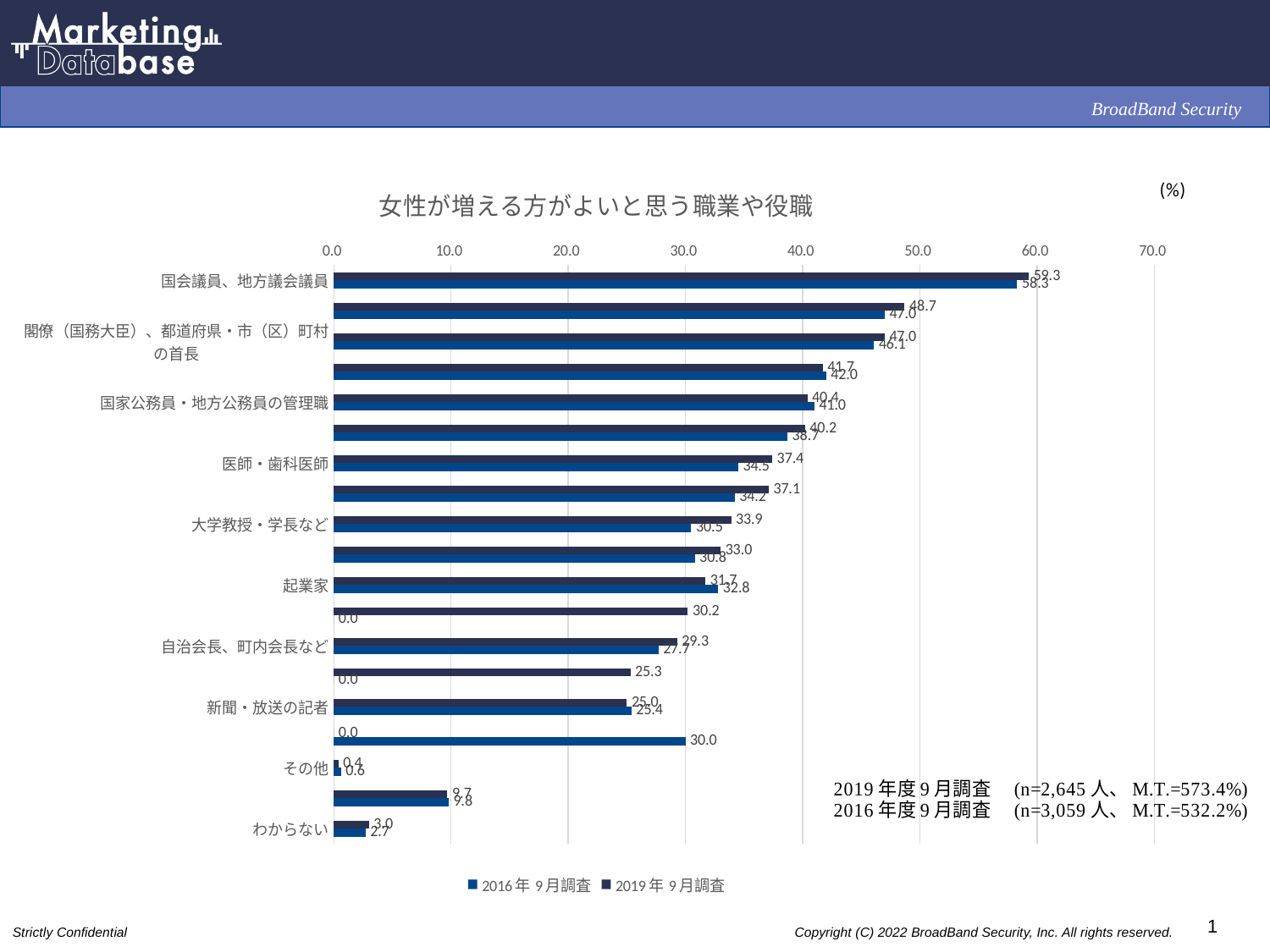

### Chart: 女性が増える方がよいと思う職業や役職

| Category | 2019年9月調査 | 2016年9月調査 |
|---|---|---|
| 国会議員、地方議会議員 | 59.3 | 58.3 |
| 企業の管理職 | 48.7 | 47.0 |
| 閣僚（国務大臣）、都道府県・市（区）町村
の首長 | 47.0 | 46.1 |
| 小中学校・高校の教頭・副校長・校長 | 41.7 | 42.0 |
| 国家公務員・地方公務員の管理職 | 40.4 | 41.0 |
| 裁判官、検察官、弁護士 | 40.2 | 38.7 |
| 医師・歯科医師 | 37.4 | 34.5 |
| 企業の技術者・研究者 | 37.1 | 34.2 |
| 大学教授・学長など | 33.9 | 30.5 |
| 上場企業の役員 | 33.0 | 30.8 |
| 起業家 | 31.7 | 32.8 |
| スポーツ指導者・監督など | 30.2 | 0.0 |
| 自治会長、町内会長など | 29.3 | 27.7 |
| 独立行政法人・公益財団・公益社団など
各種団体の役員 | 25.3 | 0.0 |
| 新聞・放送の記者 | 25.0 | 25.4 |
| 国連などの国際機関の幹部職 | 0.0 | 30.0 |
| その他 | 0.4 | 0.6 |
| 特にない | 9.7 | 9.8 |
| わからない | 3.0 | 2.7 |